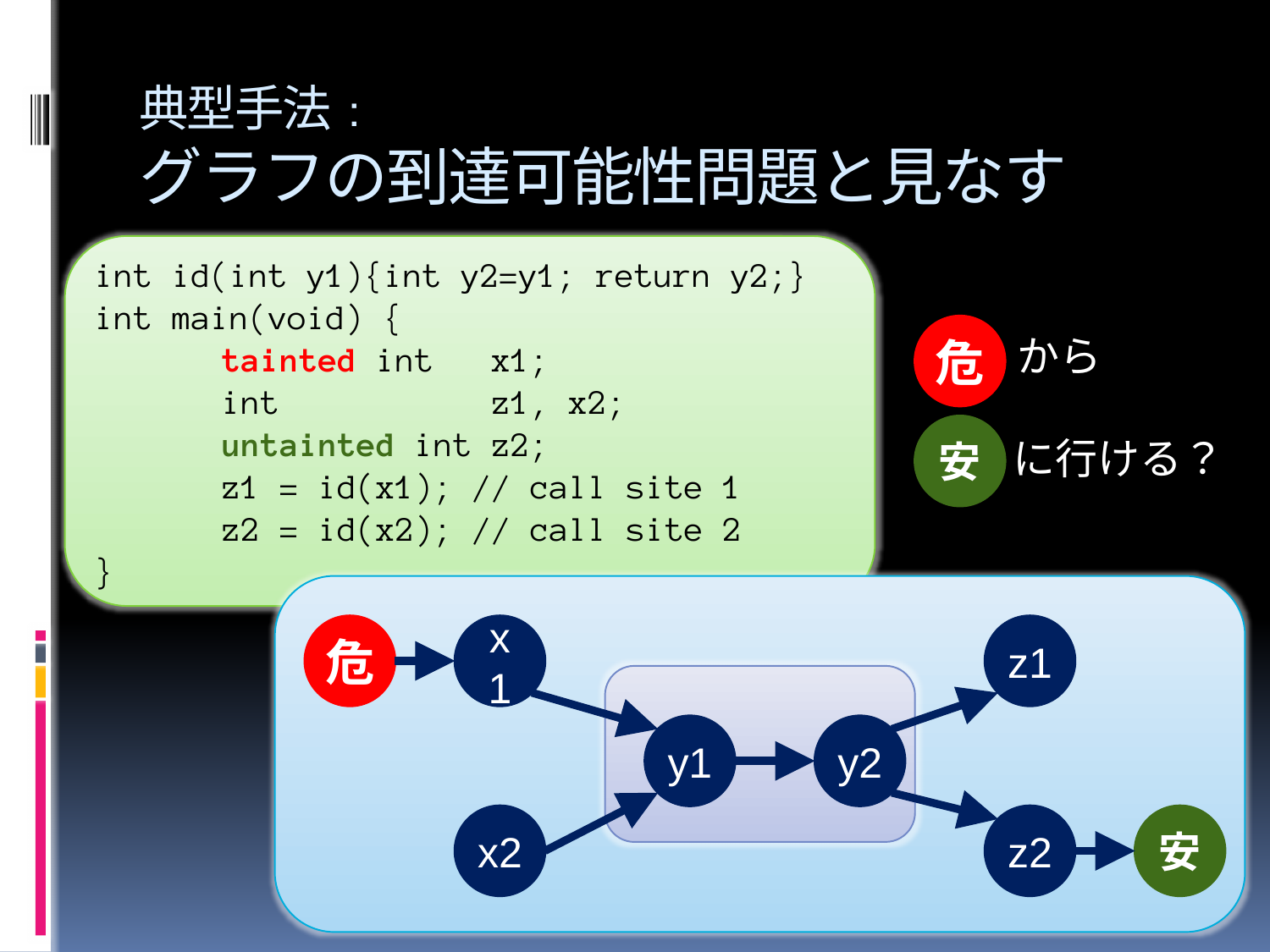

# 典型手法: グラフの到達可能性問題と見なす
int id(int y1){int y2=y1; return y2;}
int main(void) {
	tainted int   x1;
	int           z1, x2;
	untainted int z2;
	z1 = id(x1); // call site 1
	z2 = id(x2); // call site 2
}
危
から
安
に行ける？

危
x1
z1

y1
y2
x2
z2
安